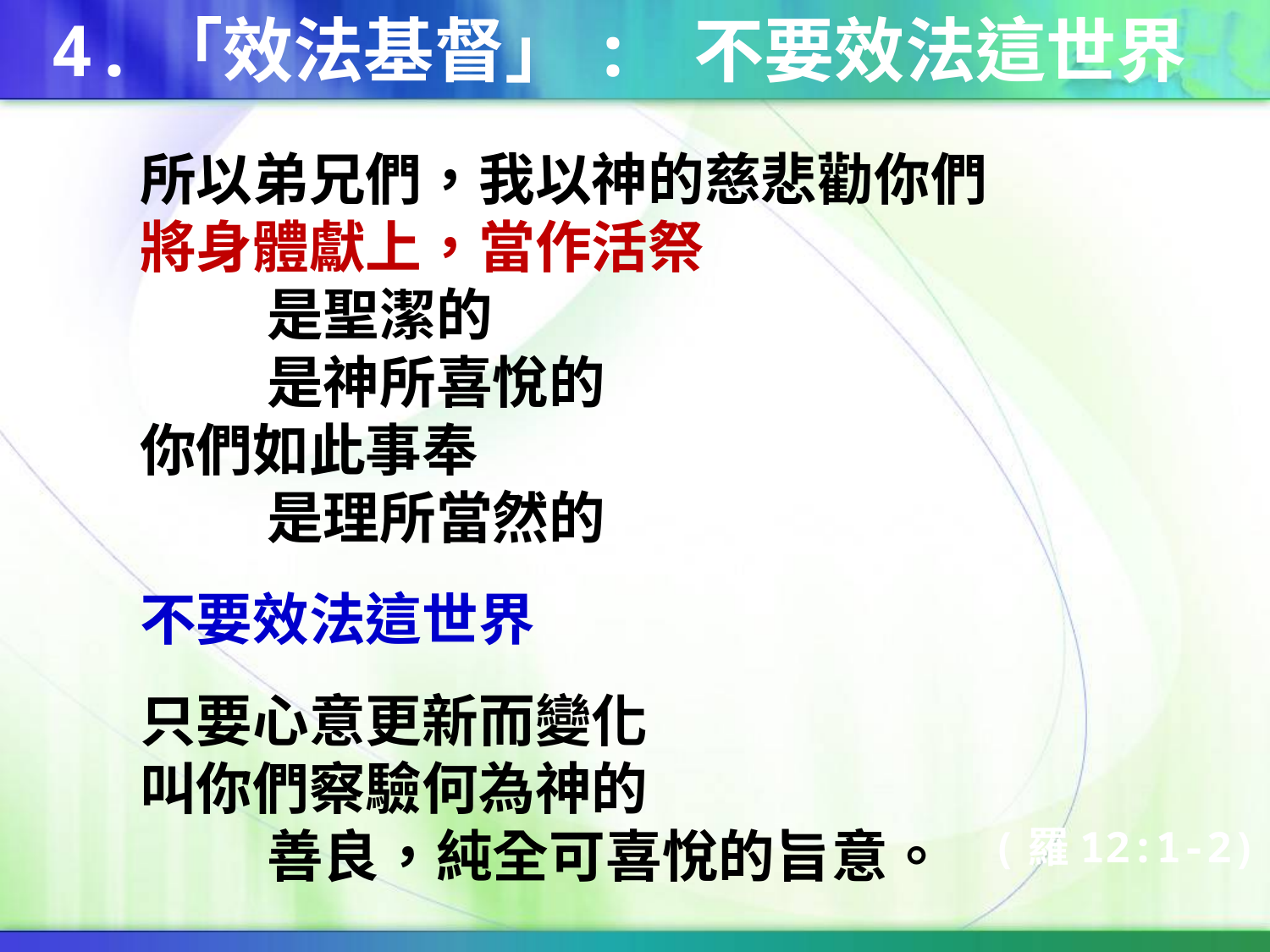

4.「效法基督」: 不要效法這世界
所以弟兄們，我以神的慈悲勸你們
將身體獻上，當作活祭
	是聖潔的
	是神所喜悅的
你們如此事奉
	是理所當然的

不要效法這世界

只要心意更新而變化
叫你們察驗何為神的
	善良，純全可喜悅的旨意。
(羅12:1-2)